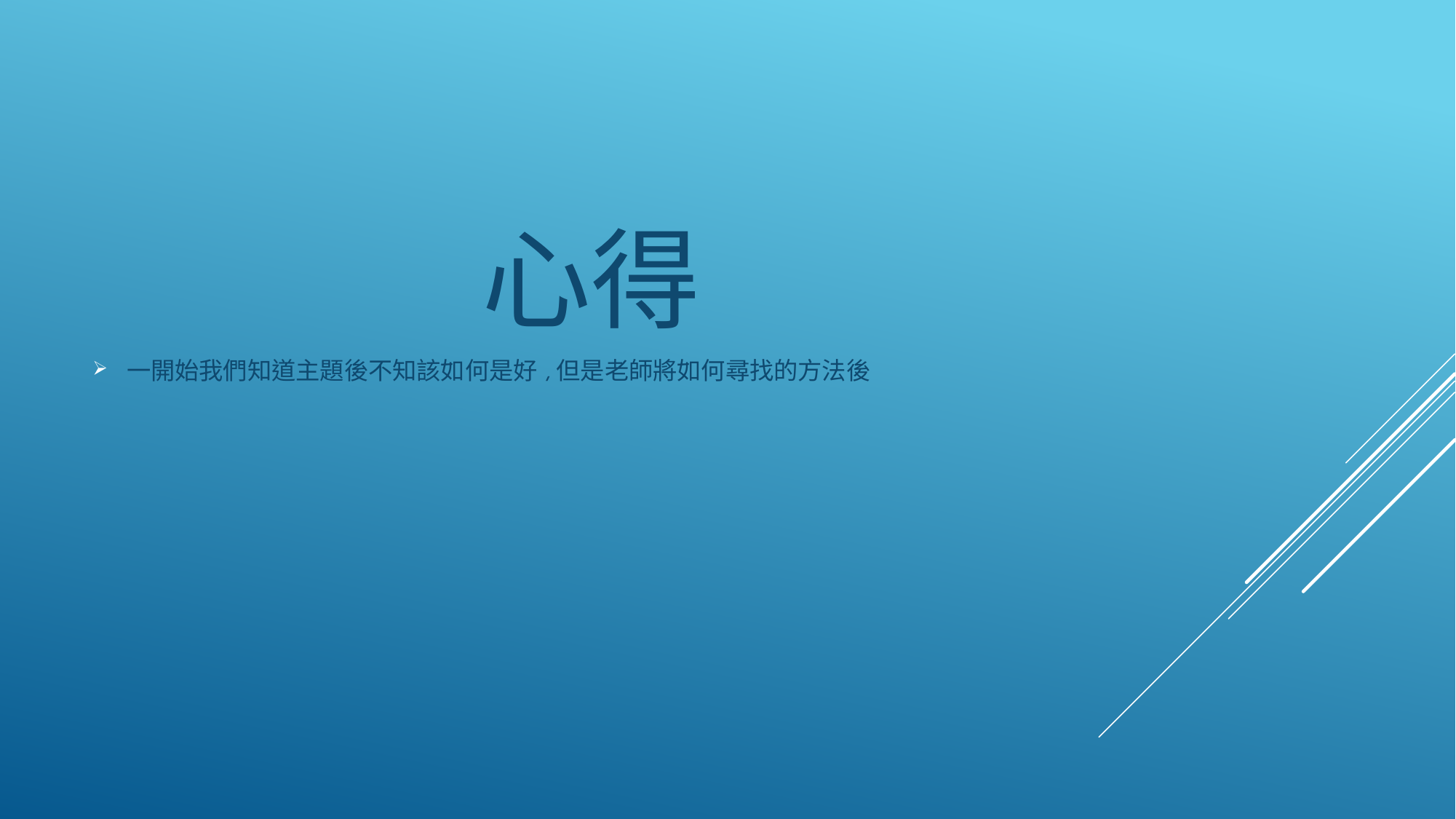

心得
一開始我們知道主題後不知該如何是好,但是老師將如何尋找的方法後